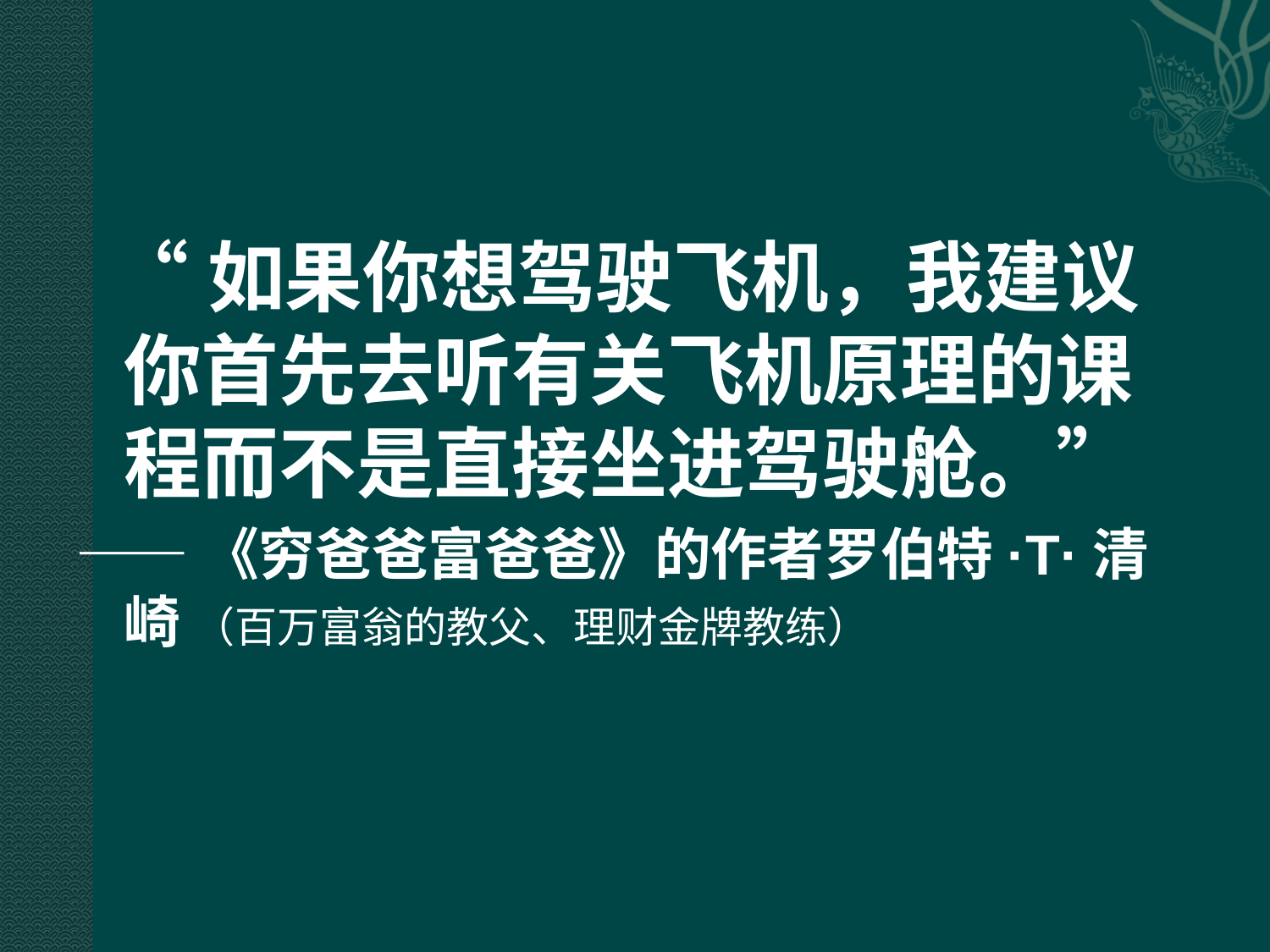

#
  “如果你想驾驶飞机，我建议你首先去听有关飞机原理的课程而不是直接坐进驾驶舱。”
——《穷爸爸富爸爸》的作者罗伯特·T·清崎 （百万富翁的教父、理财金牌教练）